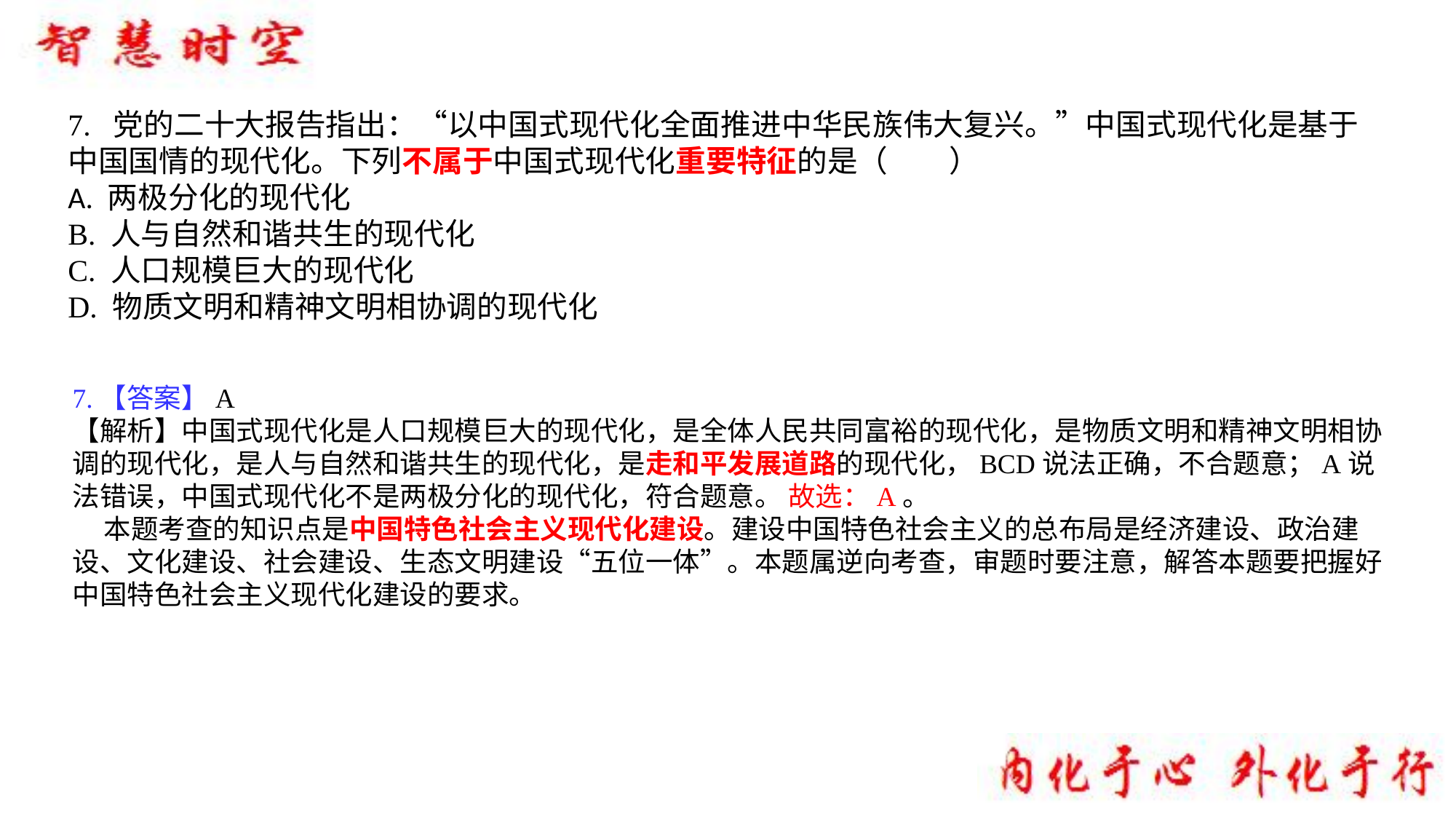

7.  党的二十大报告指出：“以中国式现代化全面推进中华民族伟大复兴。”中国式现代化是基于中国国情的现代化。下列不属于中国式现代化重要特征的是（　　）A. 两极分化的现代化
B. 人与自然和谐共生的现代化
C. 人口规模巨大的现代化
D. 物质文明和精神文明相协调的现代化
7.【答案】A【解析】中国式现代化是人口规模巨大的现代化，是全体人民共同富裕的现代化，是物质文明和精神文明相协调的现代化，是人与自然和谐共生的现代化，是走和平发展道路的现代化，BCD说法正确，不合题意；A说法错误，中国式现代化不是两极分化的现代化，符合题意。 故选：A。
    本题考查的知识点是中国特色社会主义现代化建设。建设中国特色社会主义的总布局是经济建设、政治建设、文化建设、社会建设、生态文明建设“五位一体”。本题属逆向考查，审题时要注意，解答本题要把握好中国特色社会主义现代化建设的要求。